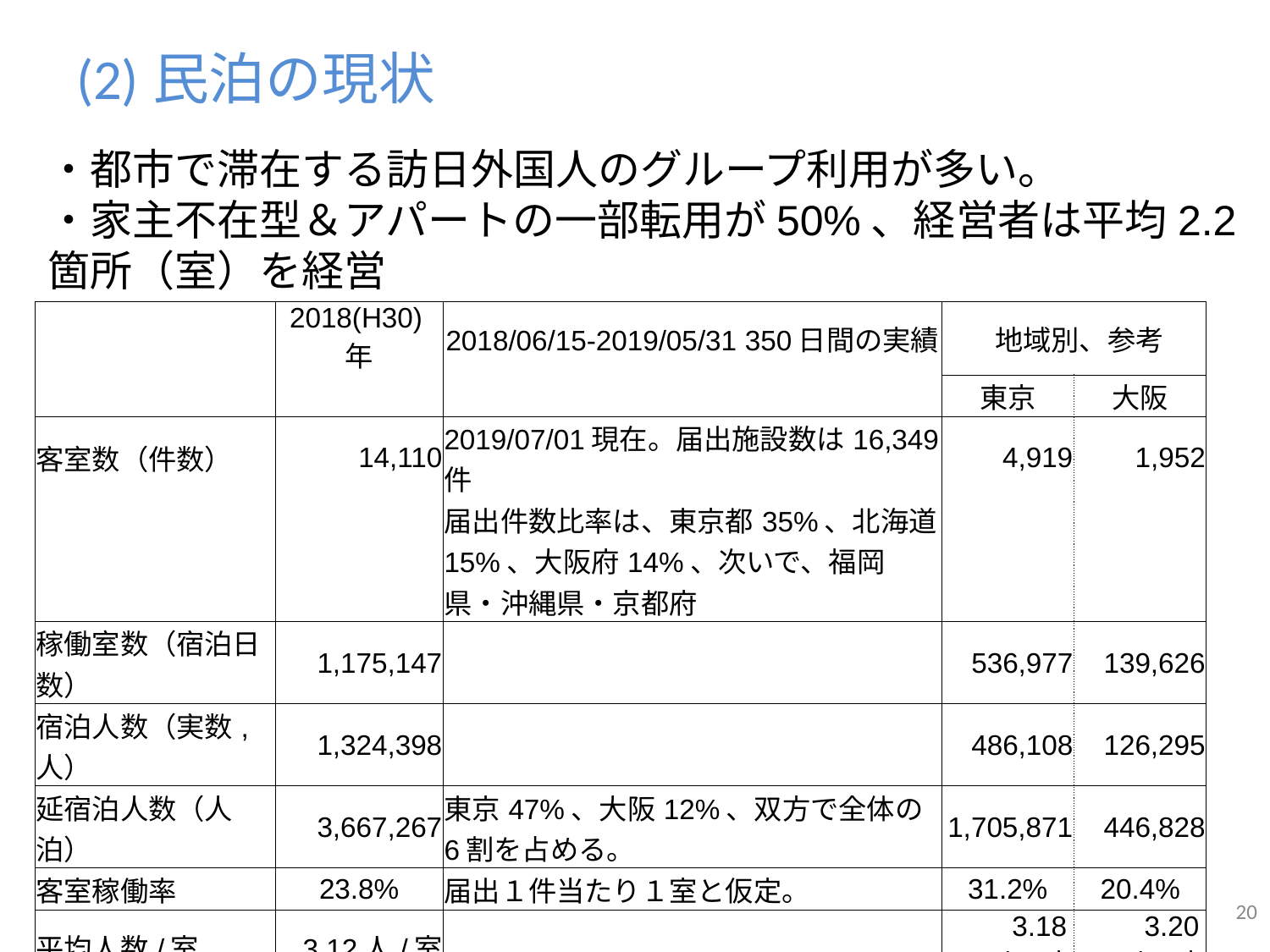

# (2)民泊の現状
・都市で滞在する訪日外国人のグループ利用が多い。
・家主不在型＆アパートの一部転用が50%、経営者は平均2.2箇所（室）を経営
|  | 2018(H30)年 | 2018/06/15-2019/05/31 350日間の実績 | 地域別、参考 |  |
| --- | --- | --- | --- | --- |
|  |  |  | 東京 | 大阪 |
| 客室数（件数） | 14,110 | 2019/07/01現在。届出施設数は16,349件 | 4,919 | 1,952 |
|  |  | 届出件数比率は、東京都35%、北海道15%、大阪府14%、次いで、福岡県・沖縄県・京都府 |  |  |
| 稼働室数（宿泊日数） | 1,175,147 |  | 536,977 | 139,626 |
| 宿泊人数（実数,人） | 1,324,398 |  | 486,108 | 126,295 |
| 延宿泊人数（人泊） | 3,667,267 | 東京47%、大阪12%、双方で全体の6割を占める。 | 1,705,871 | 446,828 |
| 客室稼働率 | 23.8% | 届出１件当たり１室と仮定。 | 31.2% | 20.4% |
| 平均人数/室 | 3.12人/室 |  | 3.18人/室 | 3.20人/室 |
| 平均泊数 | 2.77泊/人 |  | 3.51泊/人 | 3.54泊/人 |
| 外国人比率 | 2019/4-5実績では、中国23%、米国13%、韓国10%、台湾7% |  |  |  |
| 出典：観光庁,「住宅宿泊事業の宿泊実績について」,2019/07/08発表数値を元に筆者推定。 |  |  |  |  |
20